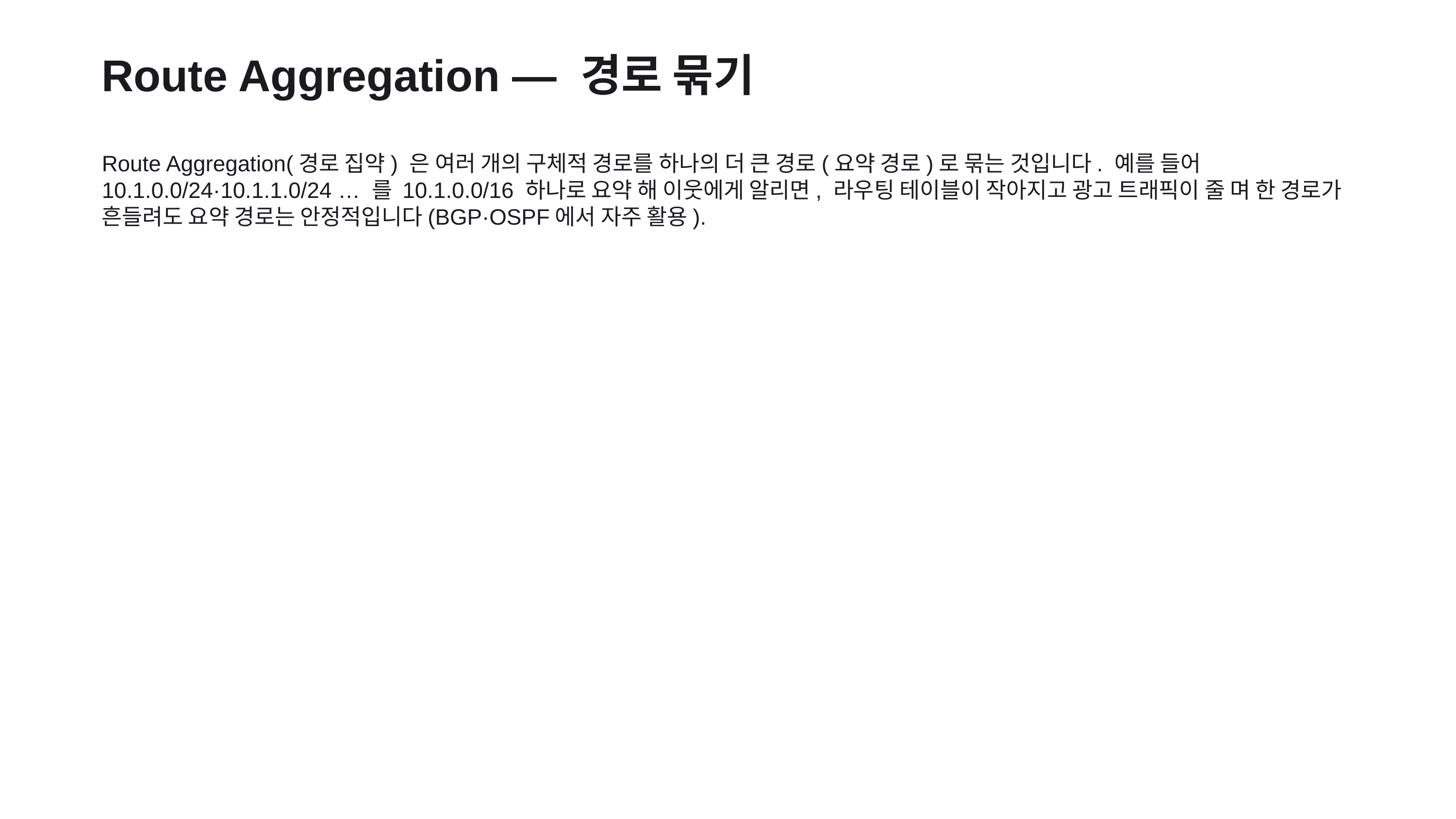

Route Aggregation — 경로 묶기
Route Aggregation(경로 집약) 은 여러 개의 구체적 경로를 하나의 더 큰 경로(요약 경로)로 묶는 것입니다. 예를 들어 10.1.0.0/24·10.1.1.0/24 … 를 10.1.0.0/16 하나로 요약 해 이웃에게 알리면, 라우팅 테이블이 작아지고 광고 트래픽이 줄 며 한 경로가 흔들려도 요약 경로는 안정적입니다(BGP·OSPF에서 자주 활용).